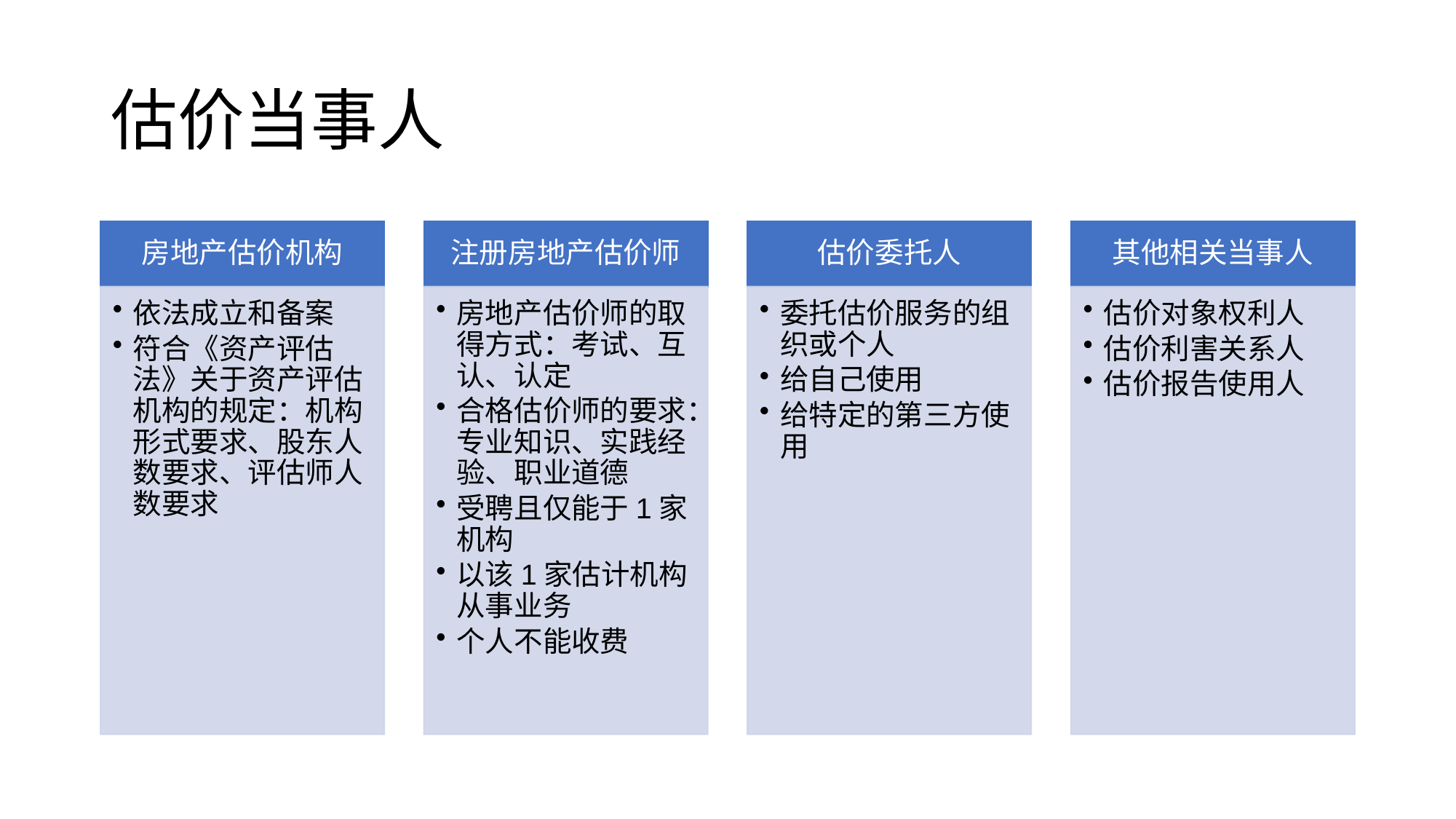

# 估价当事人
房地产估价机构
依法成立和备案
符合《资产评估法》关于资产评估机构的规定：机构形式要求、股东人数要求、评估师人数要求
注册房地产估价师
房地产估价师的取得方式：考试、互认、认定
合格估价师的要求：专业知识、实践经验、职业道德
受聘且仅能于1家机构
以该1家估计机构从事业务
个人不能收费
估价委托人
委托估价服务的组织或个人
给自己使用
给特定的第三方使用
其他相关当事人
估价对象权利人
估价利害关系人
估价报告使用人